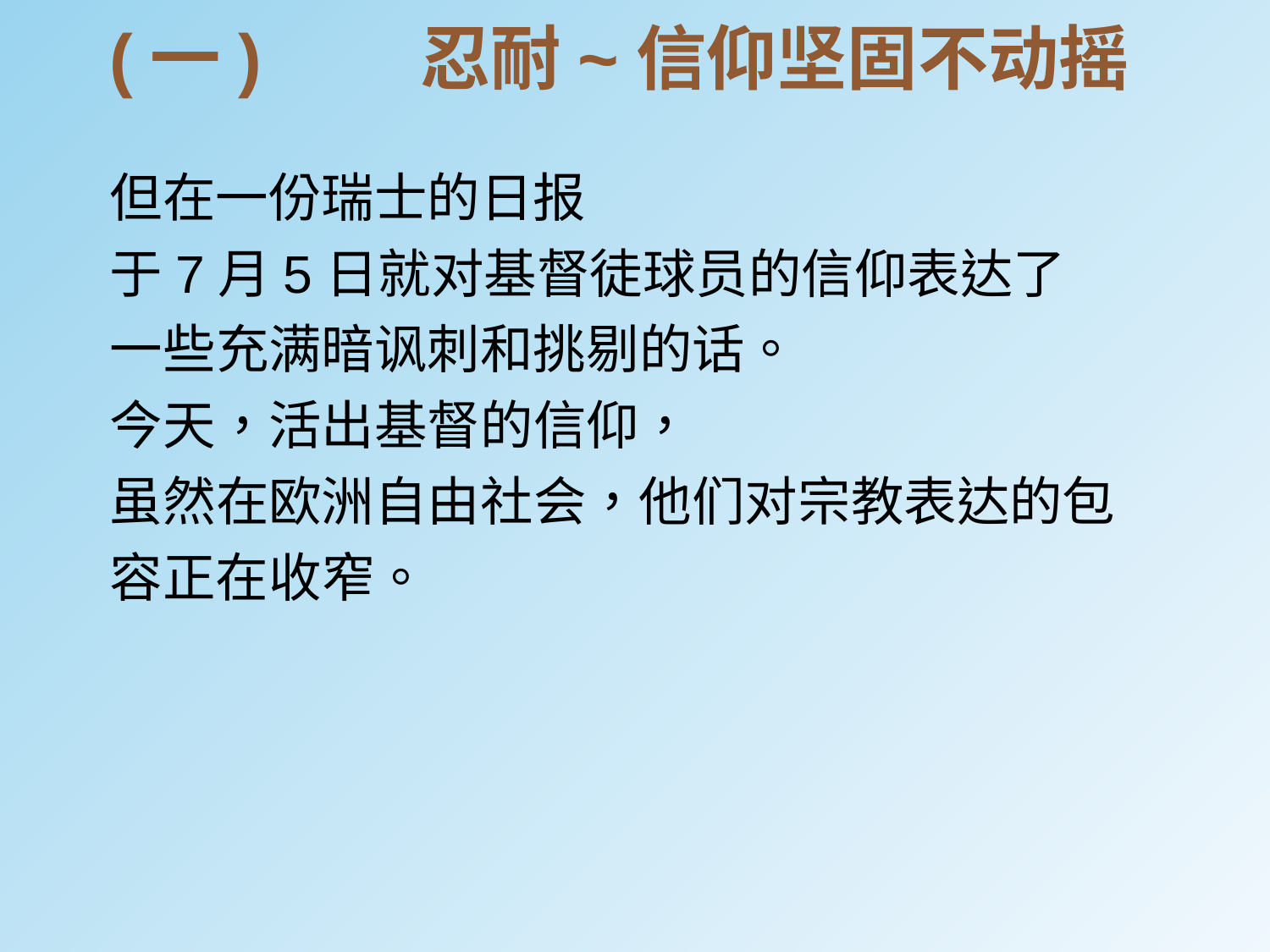

(一)	  忍耐~信仰坚固不动摇
但在一份瑞士的日报
于7月5日就对基督徒球员的信仰表达了
一些充满暗讽刺和挑剔的话。
今天，活出基督的信仰，
虽然在欧洲自由社会，他们对宗教表达的包容正在收窄。